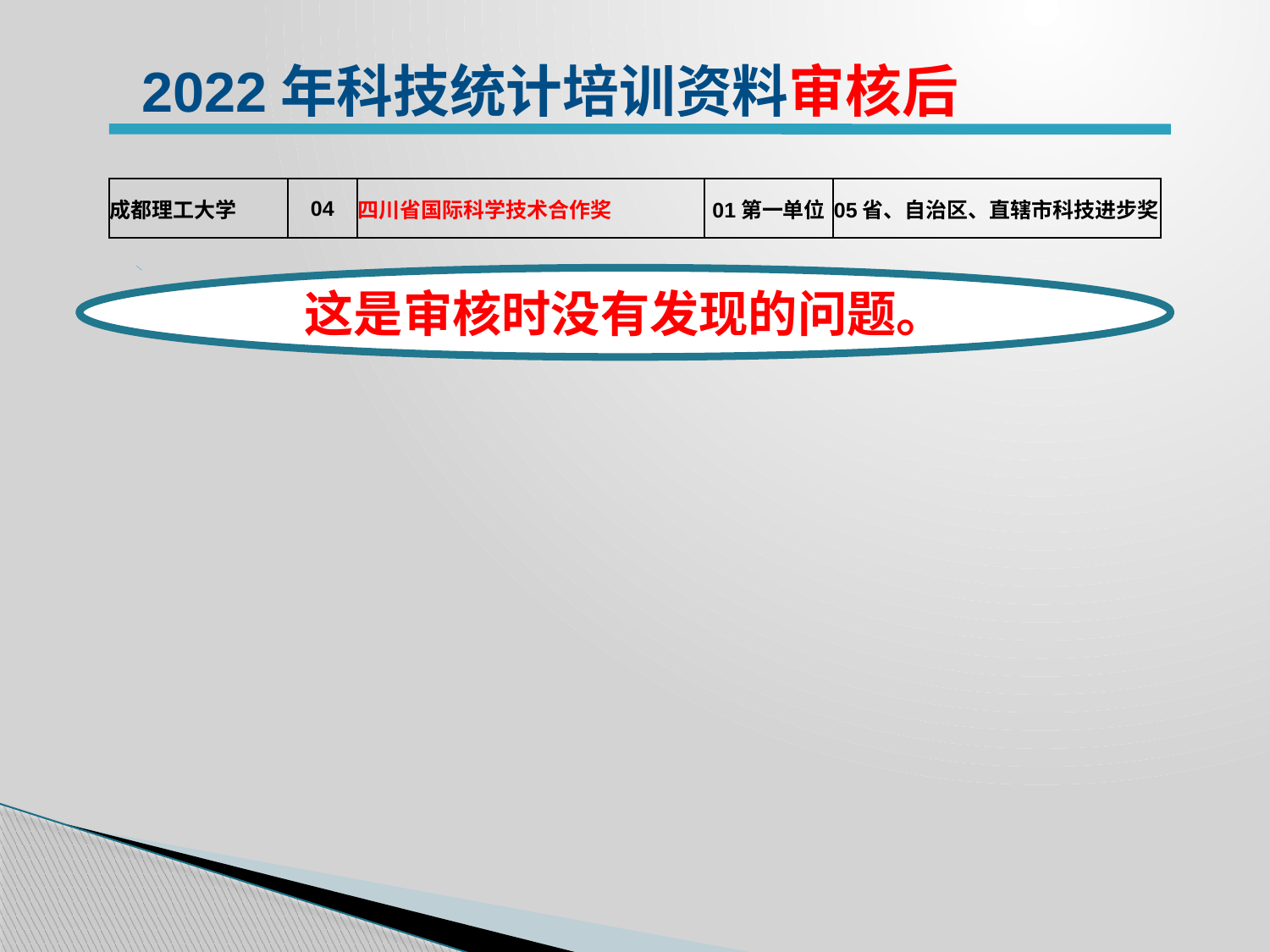

2022年科技统计培训资料审核后
| 成都理工大学 | 04 | 四川省国际科学技术合作奖 | 01第一单位 | 05省、自治区、直辖市科技进步奖 |
| --- | --- | --- | --- | --- |
这是审核时没有发现的问题。